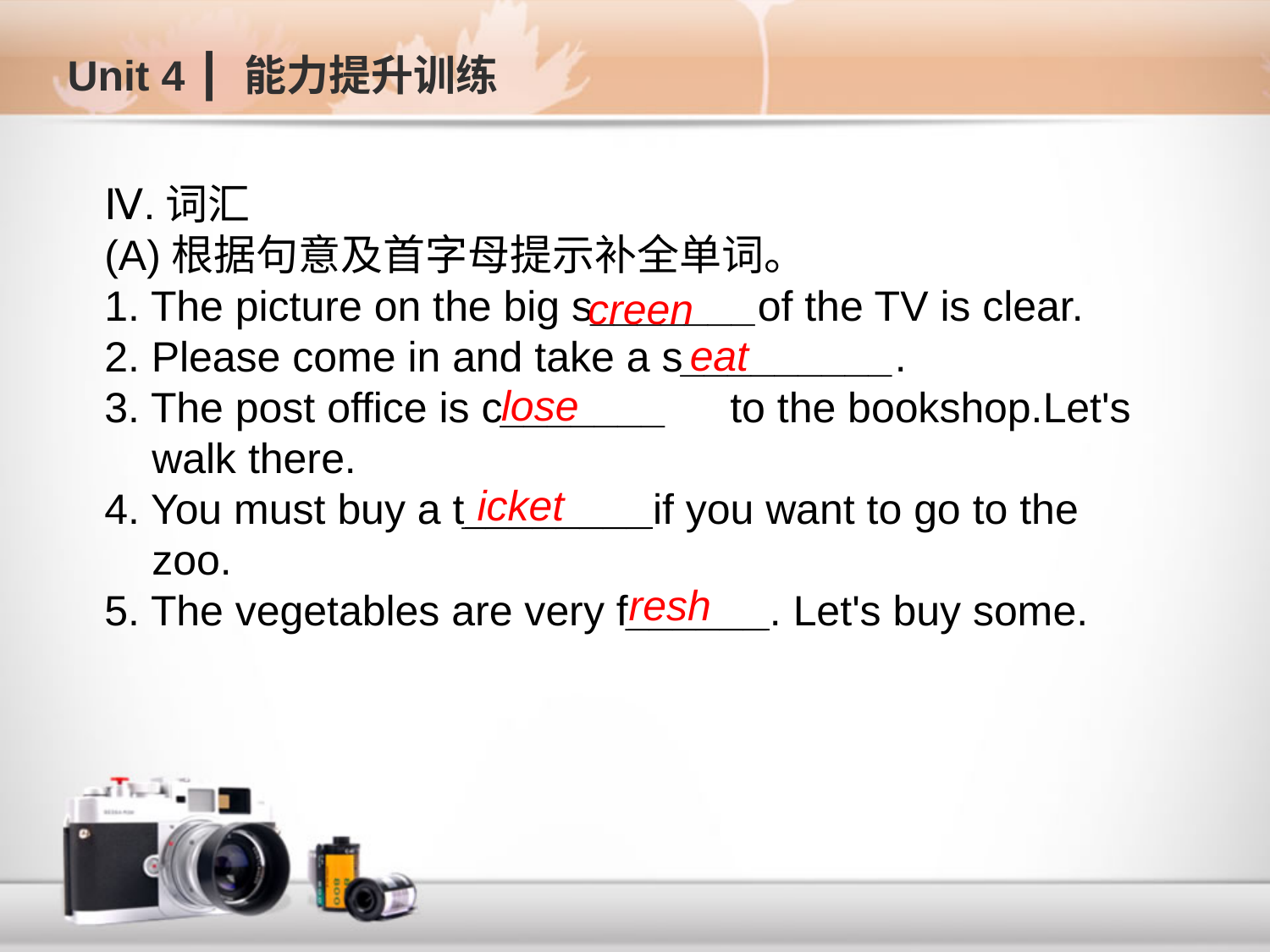

Unit 4 ┃ 能力提升训练
Ⅳ.词汇
(A)根据句意及首字母提示补全单词。
1. The picture on the big s_______of the TV is clear.
2. Please come in and take a s_________.
3. The post office is c_______　to the bookshop.Let's
    walk there.
4. You must buy a t________if you want to go to the
    zoo.
5. The vegetables are very f______. Let's buy some.

creen
eat
lose
icket
resh